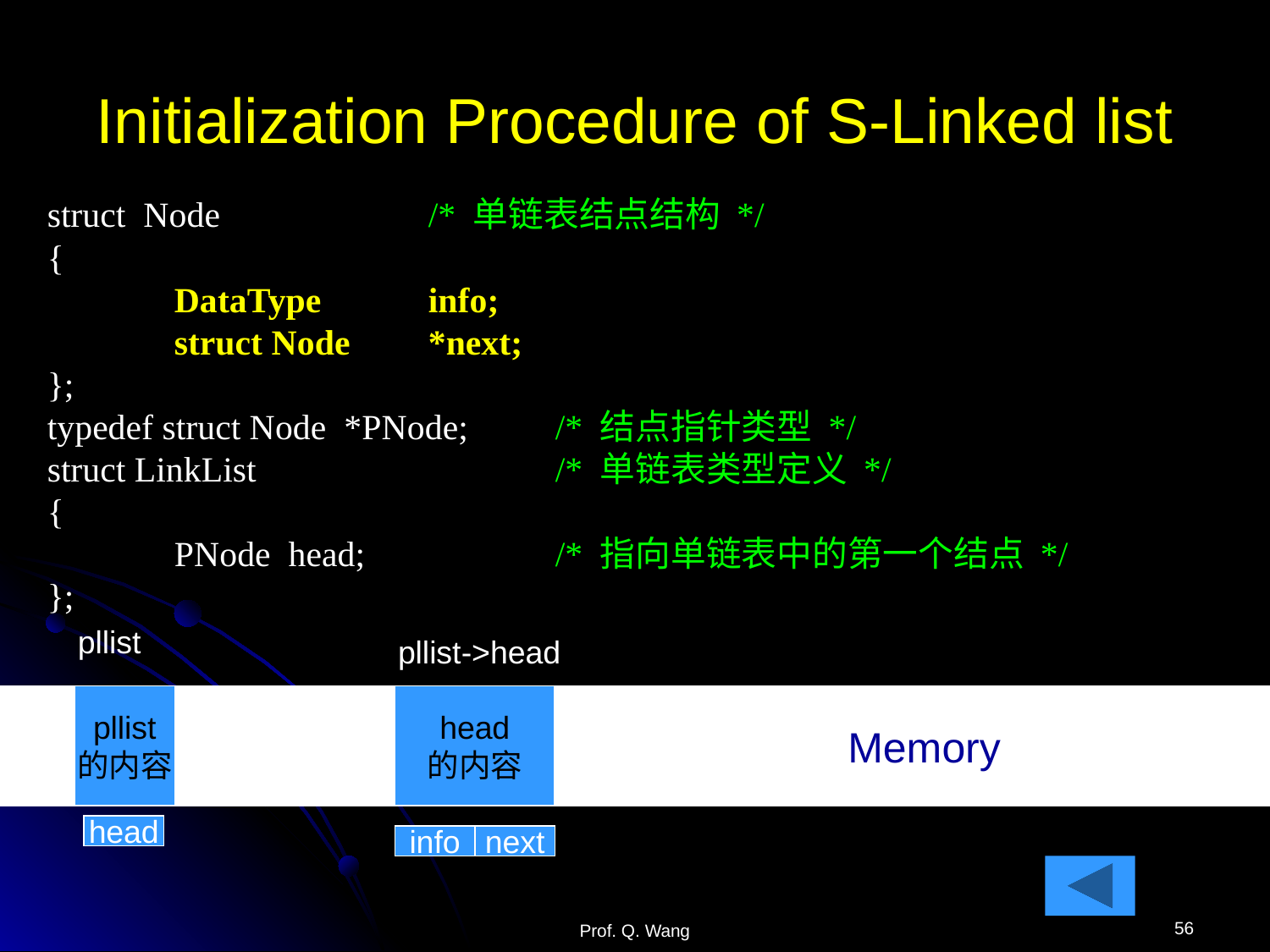

# Initialization Procedure of S-Linked list
struct  Node 		/* 单链表结点结构 */
{
	DataType	info;
	struct Node  	*next;
};
typedef struct Node  *PNode;	/* 结点指针类型 */
struct LinkList			/* 单链表类型定义 */
{
	PNode  head;		/* 指向单链表中的第一个结点 */
};
pllist
pllist->head

pllist
的内容
head
的内容
Memory
head
info
next

56

Prof. Q. Wang